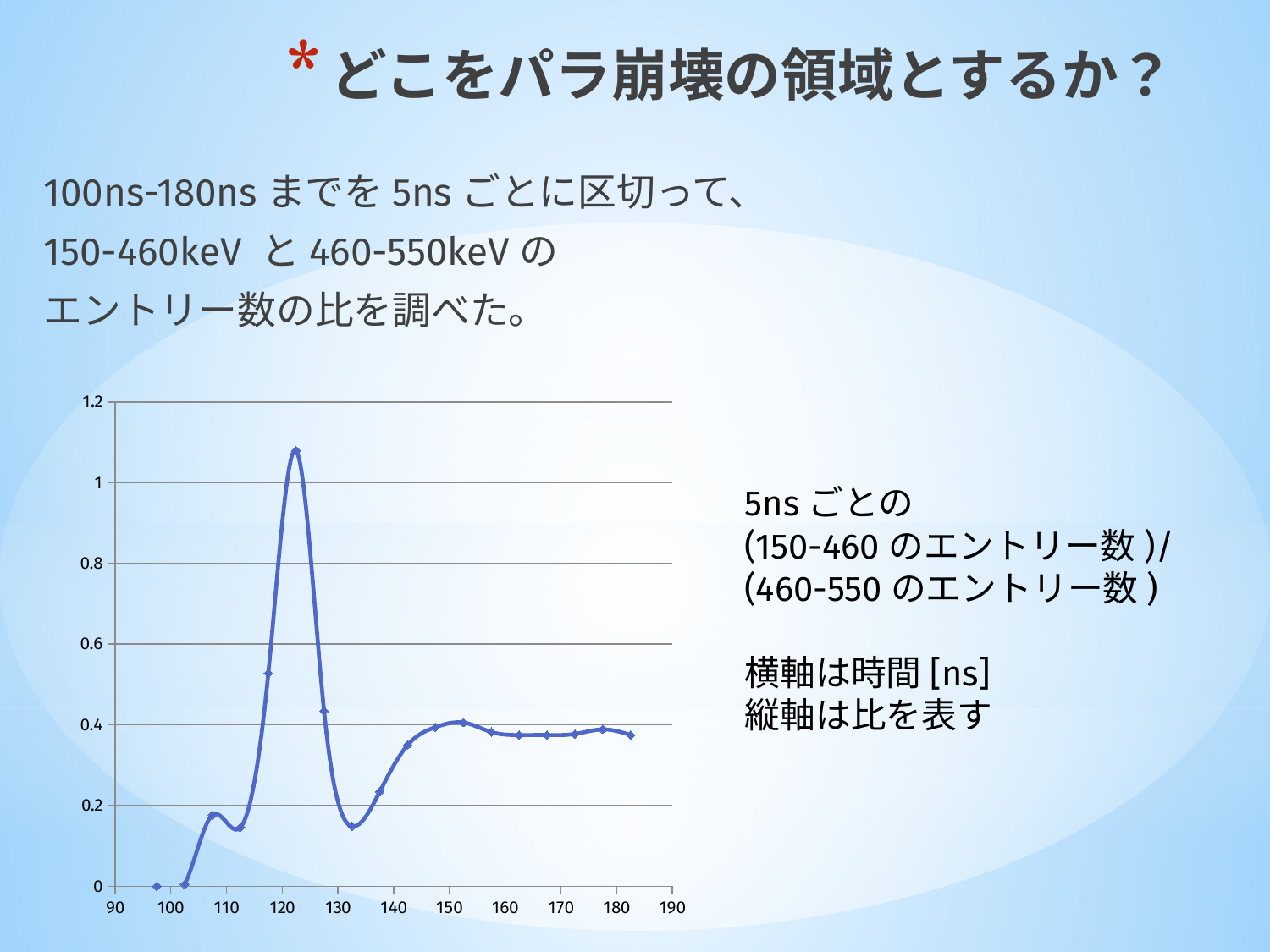

どこをパラ崩壊の領域とするか？
100ns-180nsまでを5nsごとに区切って、
150-460keV と460-550keVの
エントリー数の比を調べた。

### Chart

| Category |  |
|---|---|
5nsごとの
(150-460のエントリー数)/
(460-550のエントリー数)

横軸は時間[ns]
縦軸は比を表す